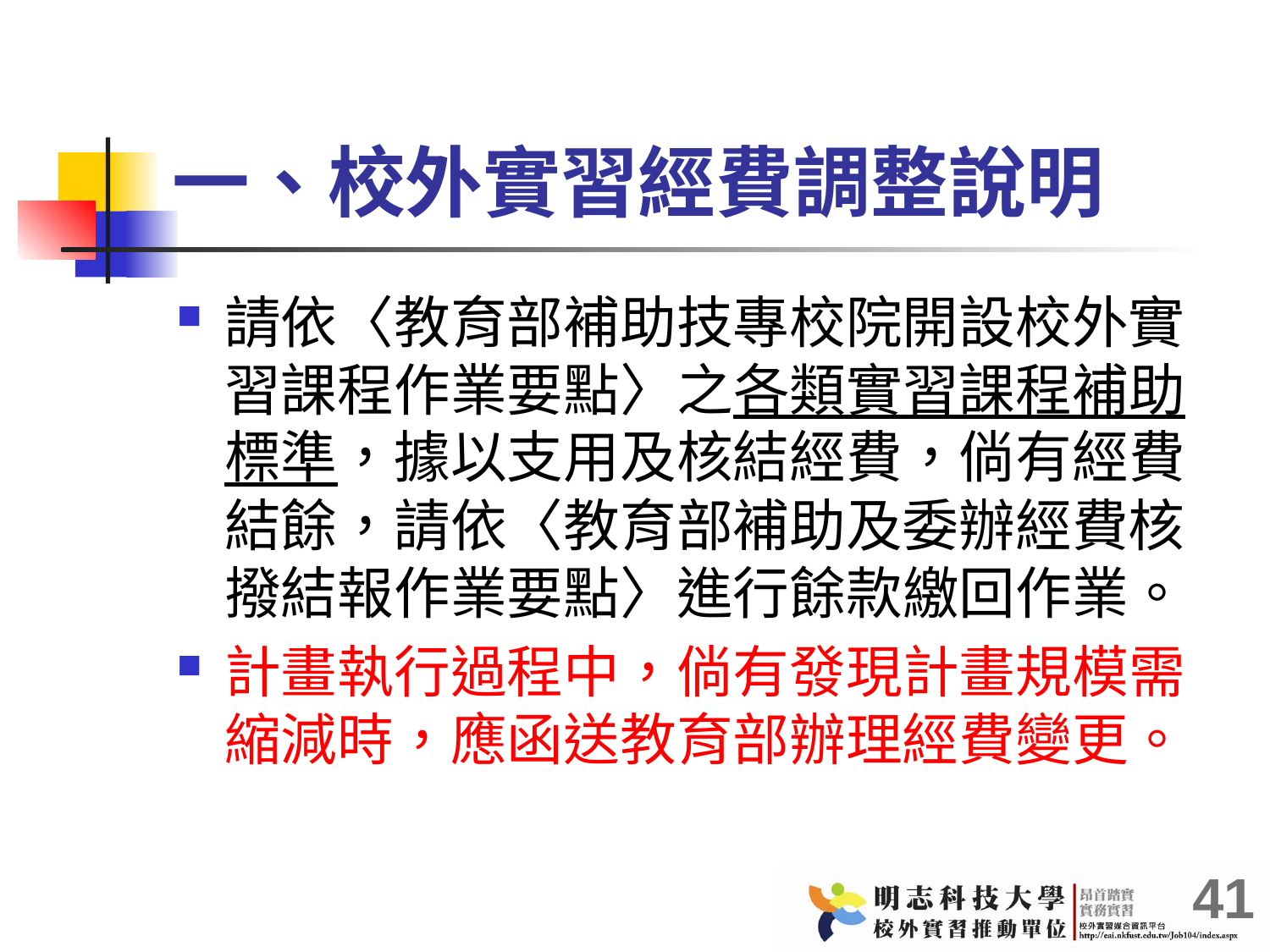

# 一、校外實習經費調整說明
請依〈教育部補助技專校院開設校外實習課程作業要點〉之各類實習課程補助標準，據以支用及核結經費，倘有經費結餘，請依〈教育部補助及委辦經費核撥結報作業要點〉進行餘款繳回作業。
計畫執行過程中，倘有發現計畫規模需縮減時，應函送教育部辦理經費變更。

41